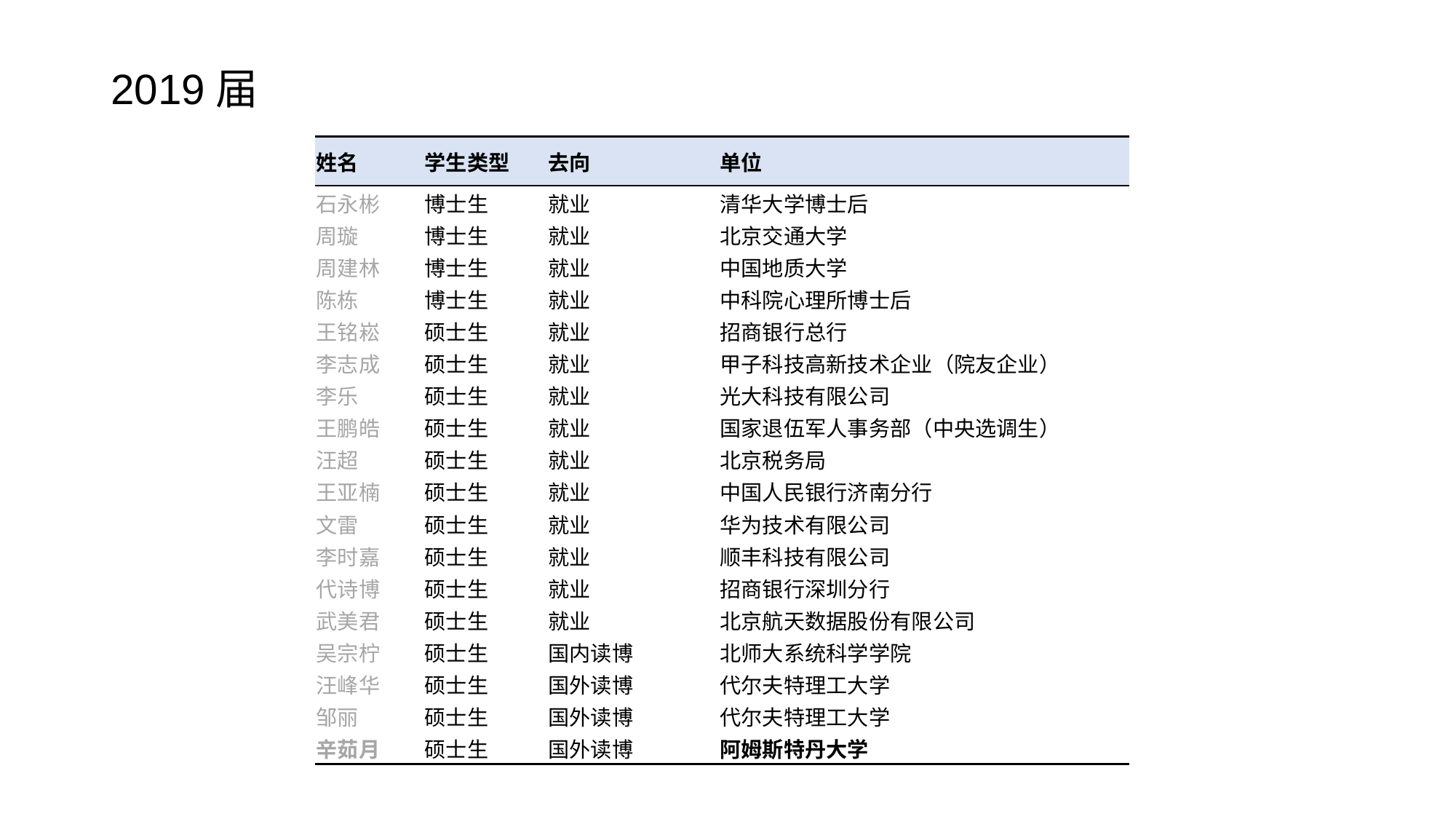

2019届
| 姓名 | 学生类型 | 去向 | 单位 |
| --- | --- | --- | --- |
| 石永彬 | 博士生 | 就业 | 清华大学博士后 |
| 周璇 | 博士生 | 就业 | 北京交通大学 |
| 周建林 | 博士生 | 就业 | 中国地质大学 |
| 陈栋 | 博士生 | 就业 | 中科院心理所博士后 |
| 王铭崧 | 硕士生 | 就业 | 招商银行总行 |
| 李志成 | 硕士生 | 就业 | 甲子科技高新技术企业（院友企业） |
| 李乐 | 硕士生 | 就业 | 光大科技有限公司 |
| 王鹏皓 | 硕士生 | 就业 | 国家退伍军人事务部（中央选调生） |
| 汪超 | 硕士生 | 就业 | 北京税务局 |
| 王亚楠 | 硕士生 | 就业 | 中国人民银行济南分行 |
| 文雷 | 硕士生 | 就业 | 华为技术有限公司 |
| 李时嘉 | 硕士生 | 就业 | 顺丰科技有限公司 |
| 代诗博 | 硕士生 | 就业 | 招商银行深圳分行 |
| 武美君 | 硕士生 | 就业 | 北京航天数据股份有限公司 |
| 吴宗柠 | 硕士生 | 国内读博 | 北师大系统科学学院 |
| 汪峰华 | 硕士生 | 国外读博 | 代尔夫特理工大学 |
| 邹丽 | 硕士生 | 国外读博 | 代尔夫特理工大学 |
| 辛茹月 | 硕士生 | 国外读博 | 阿姆斯特丹大学 |